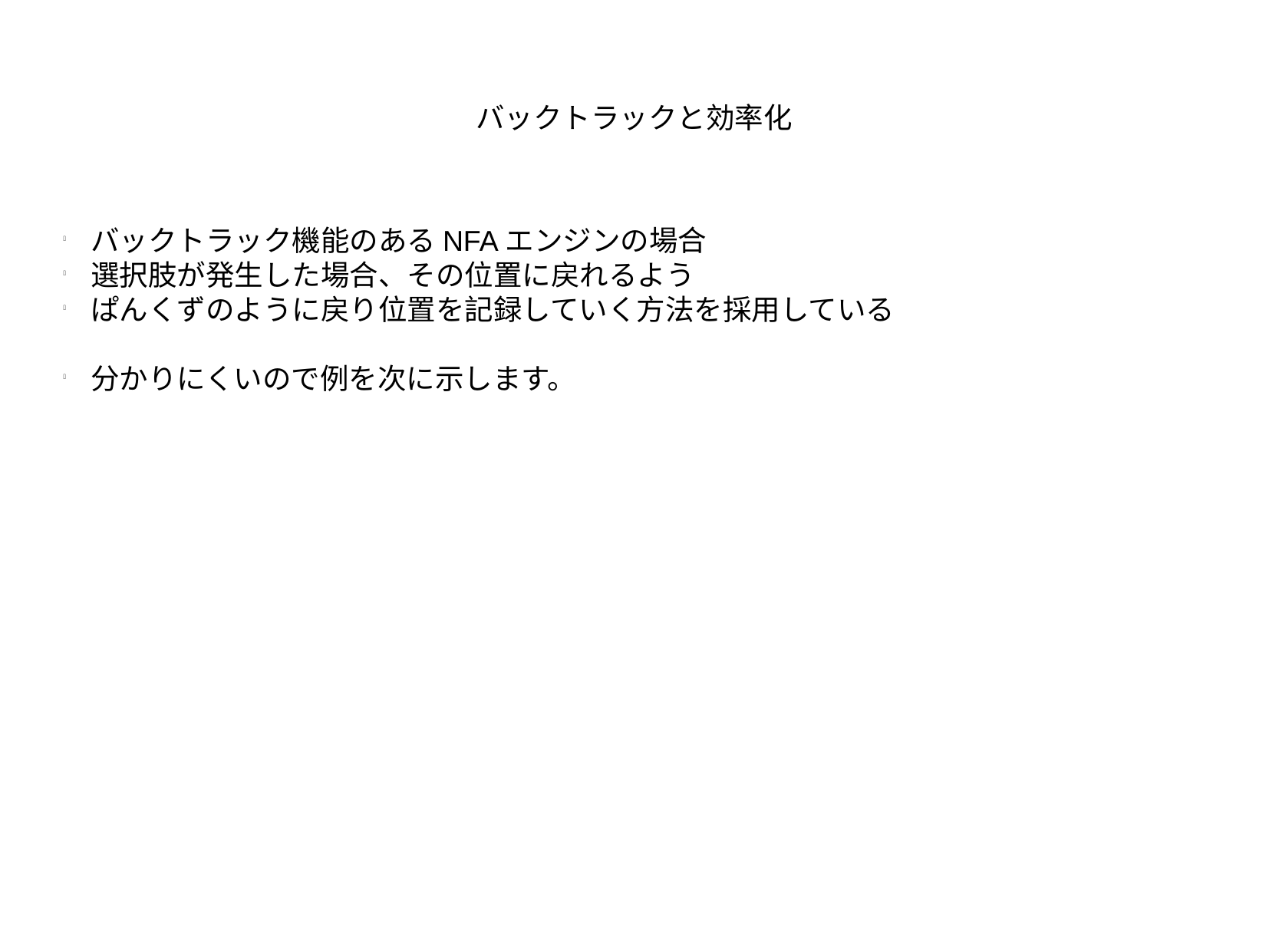

バックトラックと効率化
バックトラック機能のあるNFAエンジンの場合
選択肢が発生した場合、その位置に戻れるよう
ぱんくずのように戻り位置を記録していく方法を採用している

分かりにくいので例を次に示します。